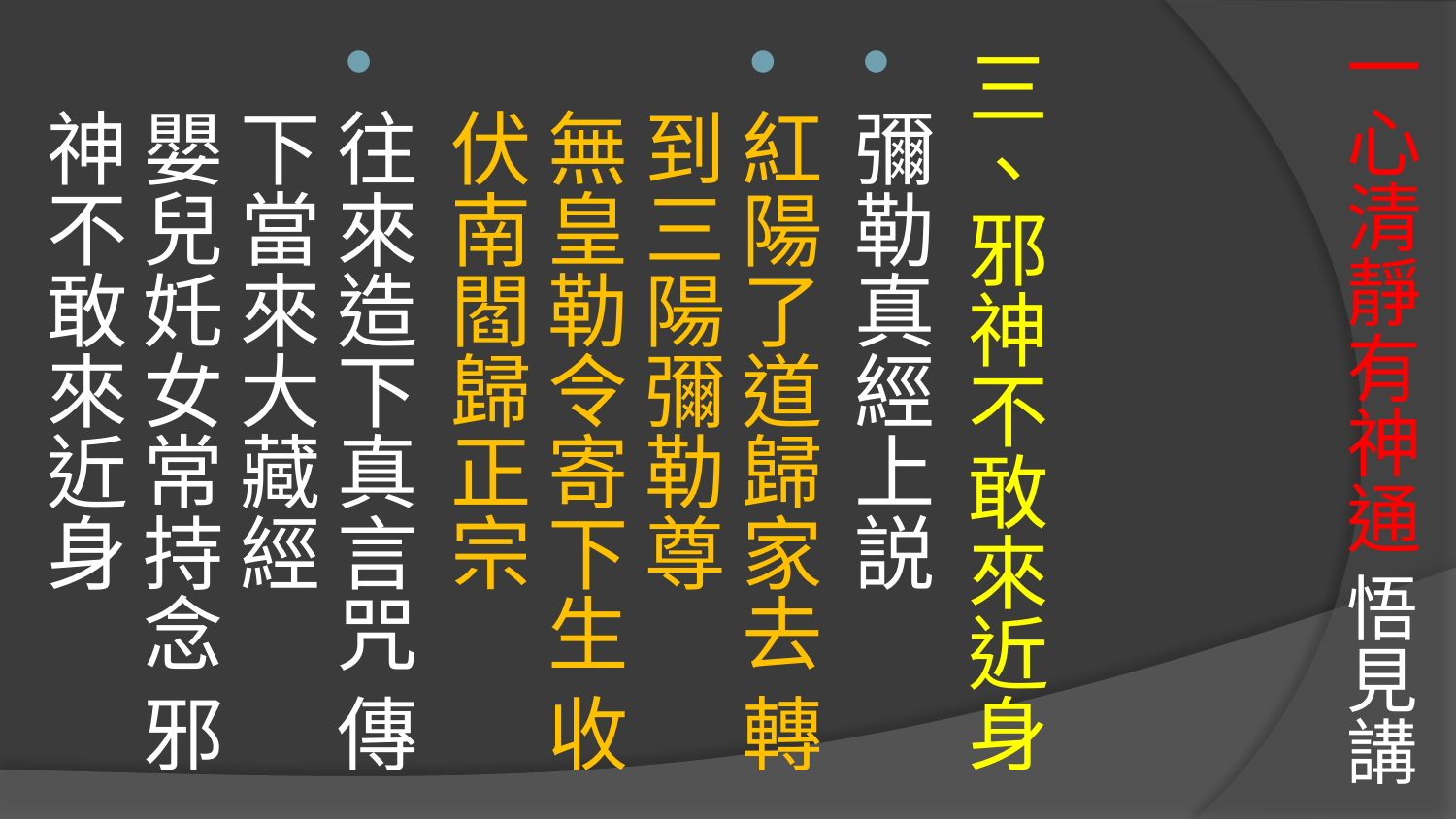

# 一心清靜有神通 悟見講
三、邪神不敢來近身
彌勒真經上説
紅陽了道歸家去 轉到三陽彌勒尊
無皇勒令寄下生 收伏南閻歸正宗
往來造下真言咒 傳下當來大藏經
嬰兒奼女常持念 邪神不敢來近身